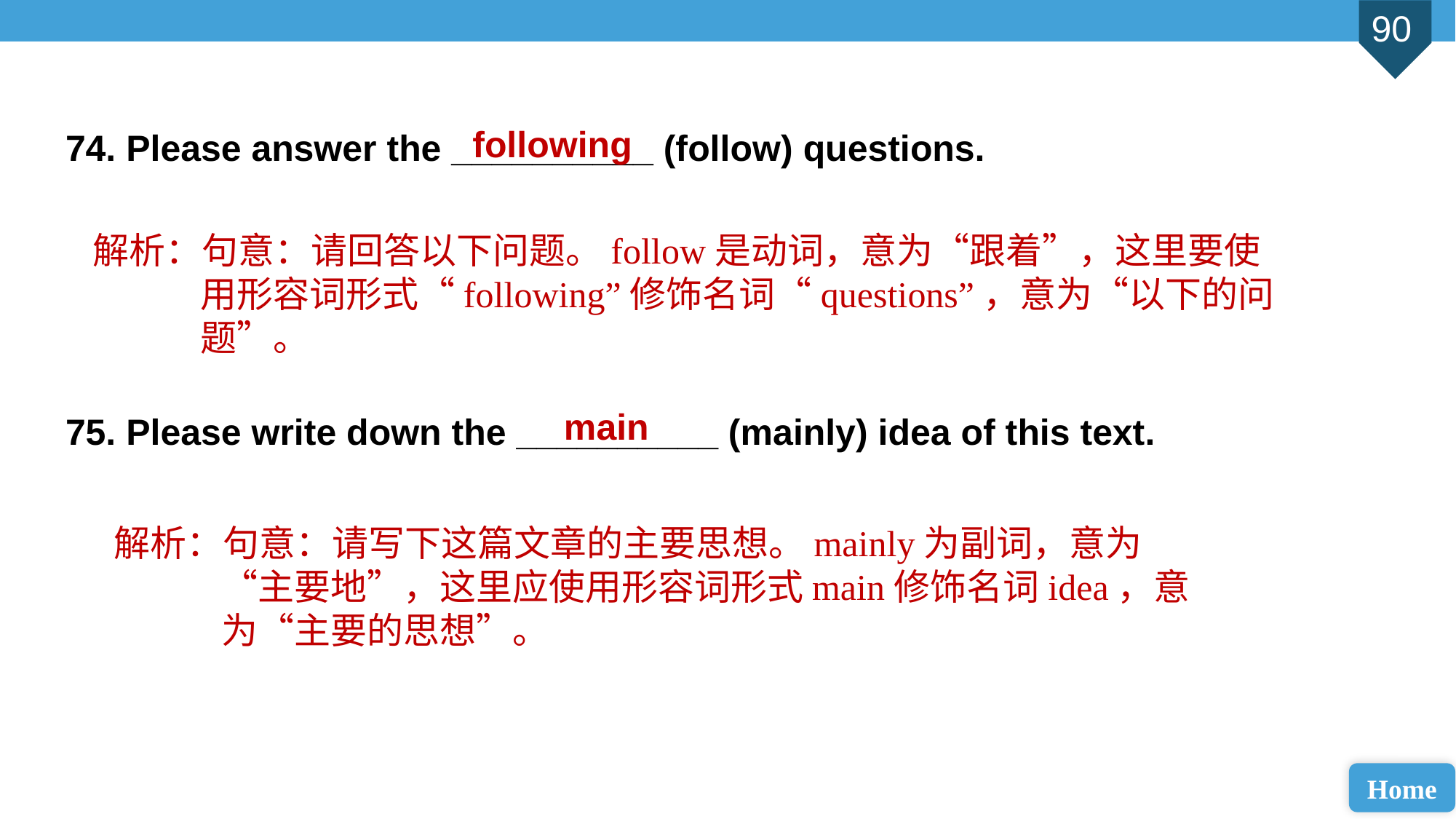

74. Please answer the __________ (follow) questions.

75. Please write down the __________ (mainly) idea of this text.
following
解析：句意：请回答以下问题。follow是动词，意为“跟着”，这里要使用形容词形式“following”修饰名词“questions”，意为“以下的问题”。
main
解析：句意：请写下这篇文章的主要思想。mainly为副词，意为“主要地”，这里应使用形容词形式main修饰名词idea，意为“主要的思想”。